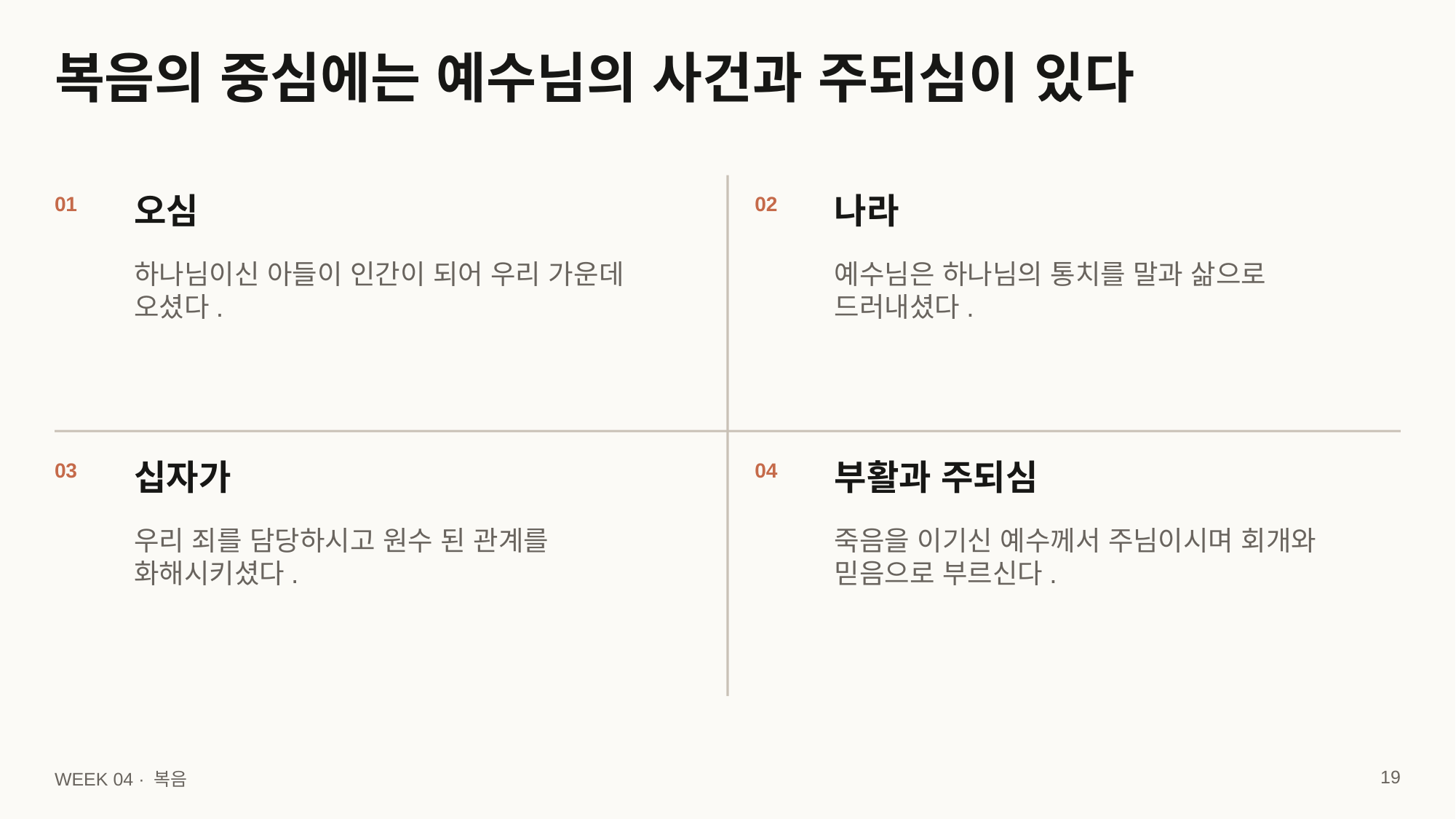

복음의 중심에는 예수님의 사건과 주되심이 있다

오심
나라
01
02
하나님이신 아들이 인간이 되어 우리 가운데 오셨다.
예수님은 하나님의 통치를 말과 삶으로 드러내셨다.

십자가
부활과 주되심
03
04
우리 죄를 담당하시고 원수 된 관계를 화해시키셨다.
죽음을 이기신 예수께서 주님이시며 회개와 믿음으로 부르신다.
19
WEEK 04 · 복음